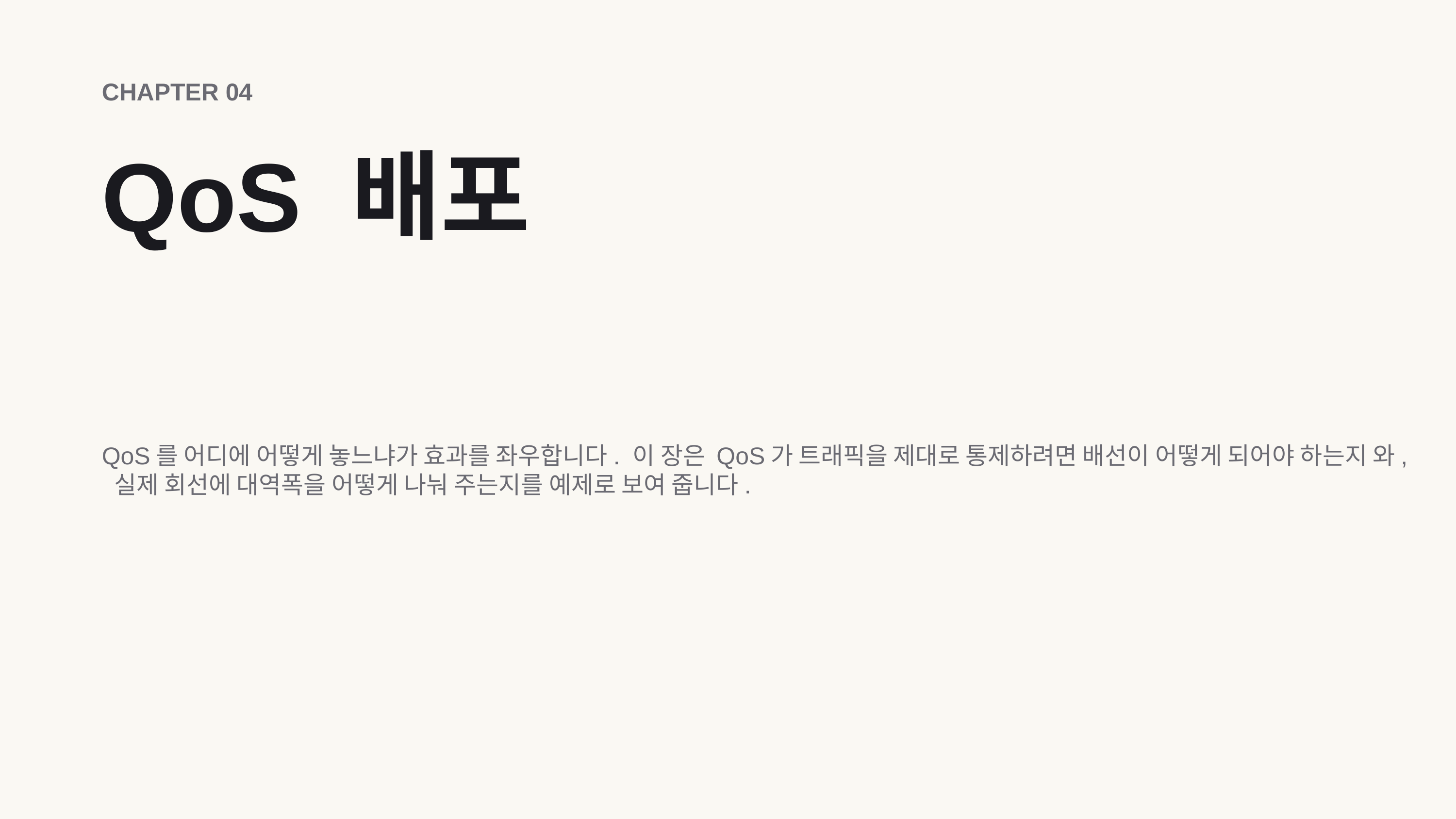

CHAPTER 04
QoS 배포
QoS를 어디에 어떻게 놓느냐가 효과를 좌우합니다. 이 장은 QoS가 트래픽을 제대로 통제하려면 배선이 어떻게 되어야 하는지 와, 실제 회선에 대역폭을 어떻게 나눠 주는지를 예제로 보여 줍니다.